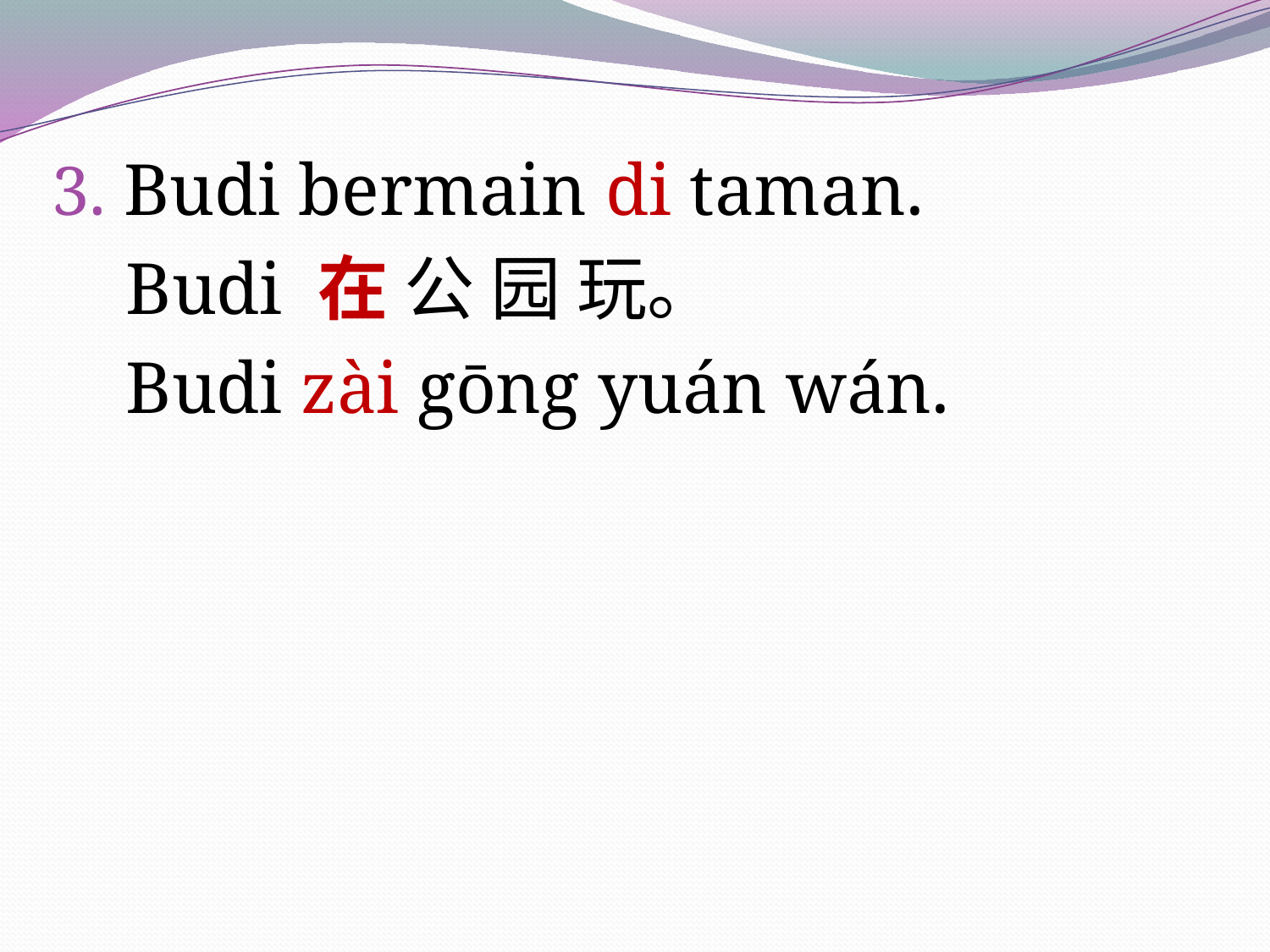

Budi bermain di taman.
Budi 在 公 园 玩。
Budi zài gōng yuán wán.